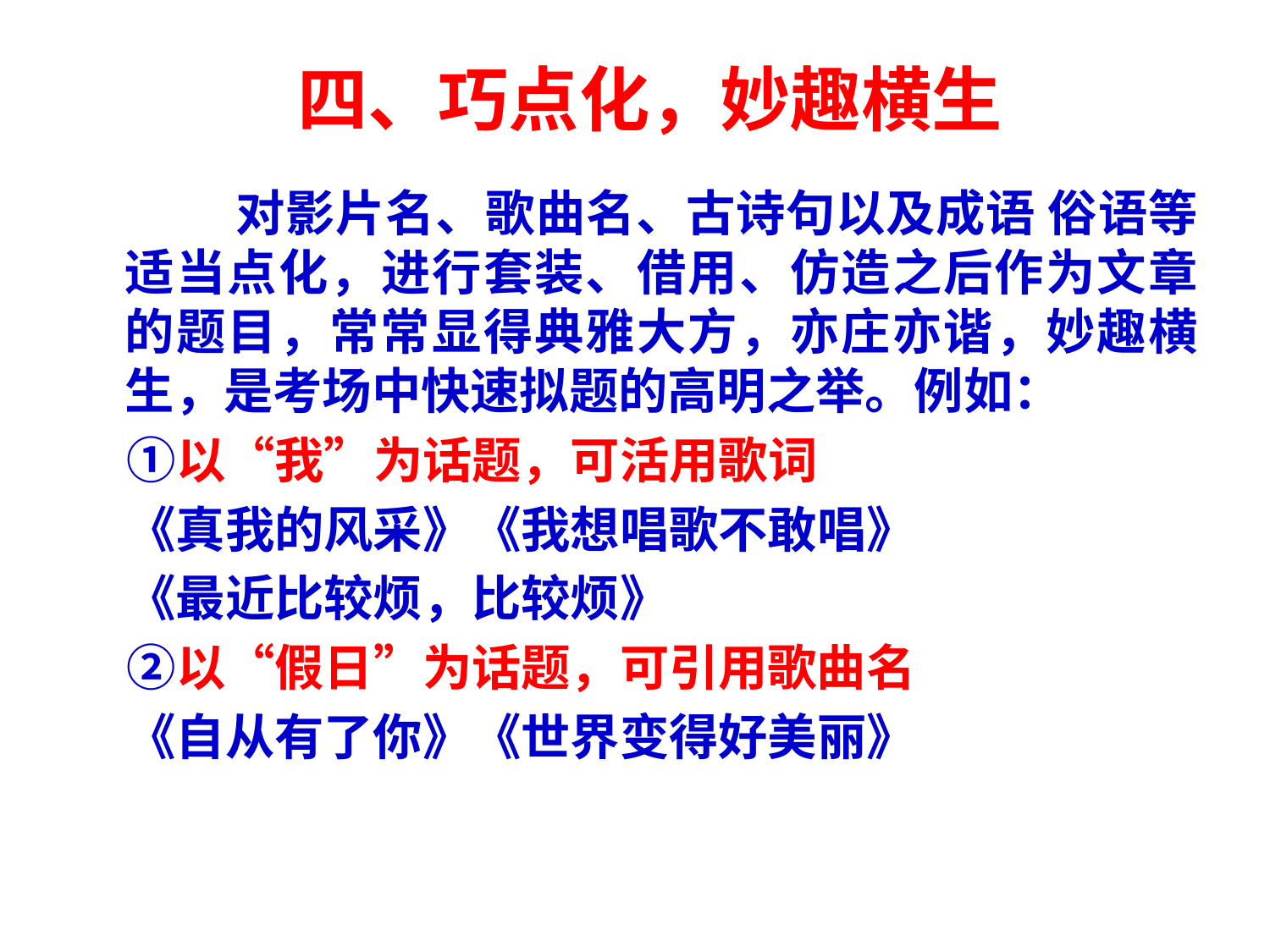

四、巧点化，妙趣横生

        　对影片名、歌曲名、古诗句以及成语 俗语等适当点化，进行套装、借用、仿造之后作为文章的题目，常常显得典雅大方，亦庄亦谐，妙趣横生，是考场中快速拟题的高明之举。例如：
　①以“我”为话题，可活用歌词
　《真我的风采》《我想唱歌不敢唱》
　《最近比较烦，比较烦》
　②以“假日”为话题，可引用歌曲名
　《自从有了你》《世界变得好美丽》